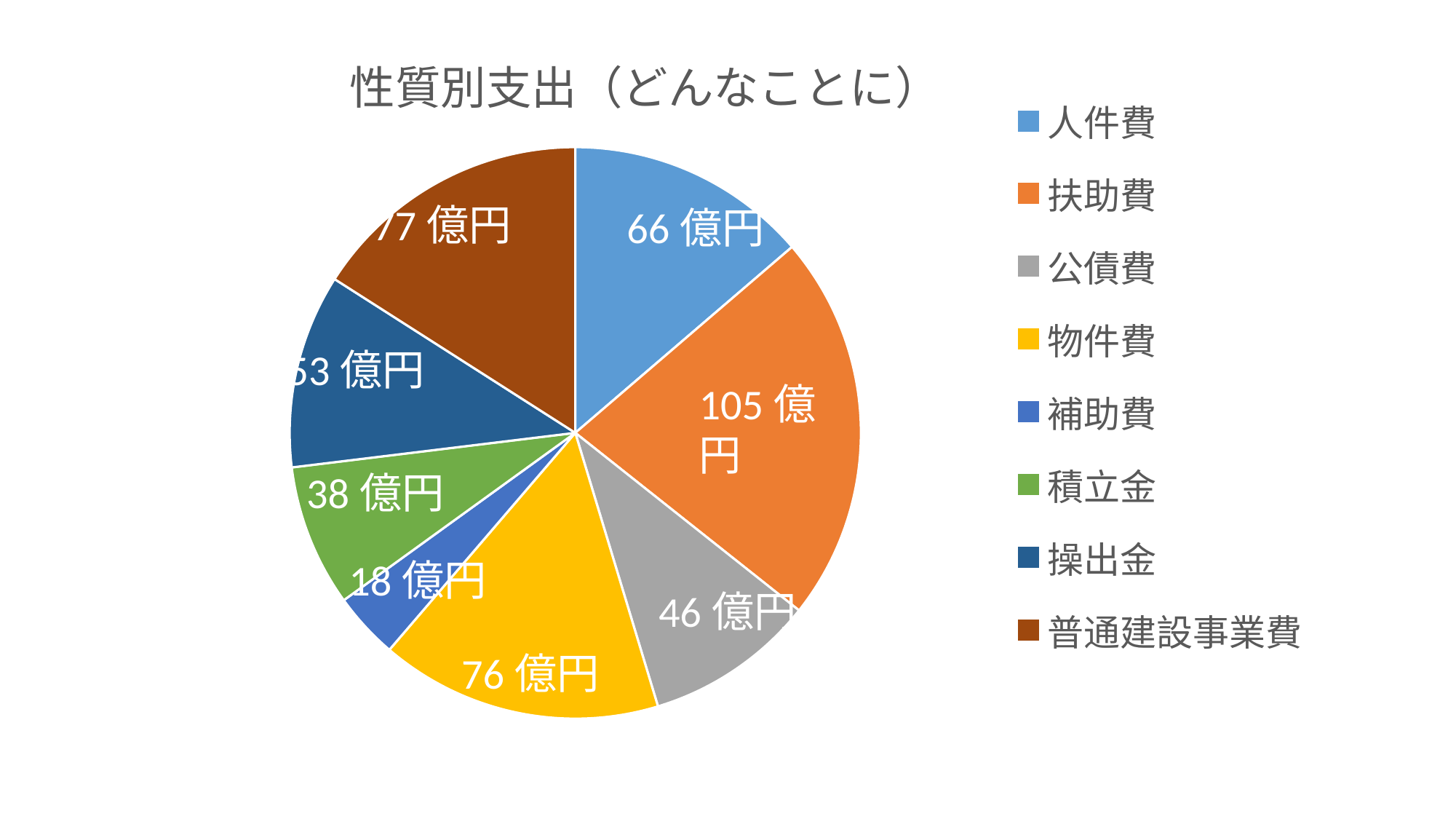

### Chart: 性質別支出（どんなことに）

| Category | 性質別支出 |
|---|---|
| 人件費 | 13.5 |
| 扶助費 | 21.6 |
| 公債費 | 9.5 |
| 物件費 | 15.7 |
| 補助費 | 3.7 |
| 積立金 | 7.9 |
| 操出金 | 10.8 |
| 普通建設事業費 | 15.7 |
77億円
66億円
53億円
105億円
38億円
18億円
46億円
76億円